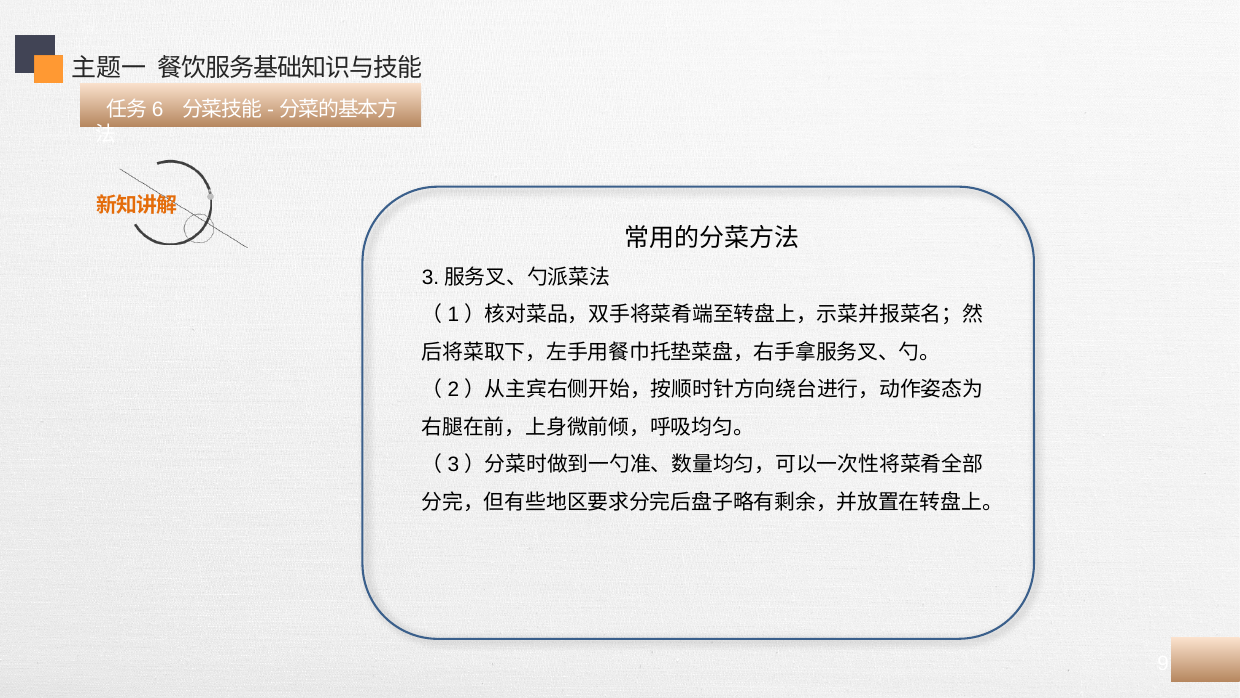

主题一  餐饮服务基础知识与技能

 任务6   分菜技能-分菜的基本方法

常用的分菜方法
3.服务叉、勺派菜法
（1）核对菜品，双手将菜肴端至转盘上，示菜并报菜名；然后将菜取下，左手用餐巾托垫菜盘，右手拿服务叉、勺。
（2）从主宾右侧开始，按顺时针方向绕台进行，动作姿态为右腿在前，上身微前倾，呼吸均匀。
（3）分菜时做到一勺准、数量均匀，可以一次性将菜肴全部分完，但有些地区要求分完后盘子略有剩余，并放置在转盘上。